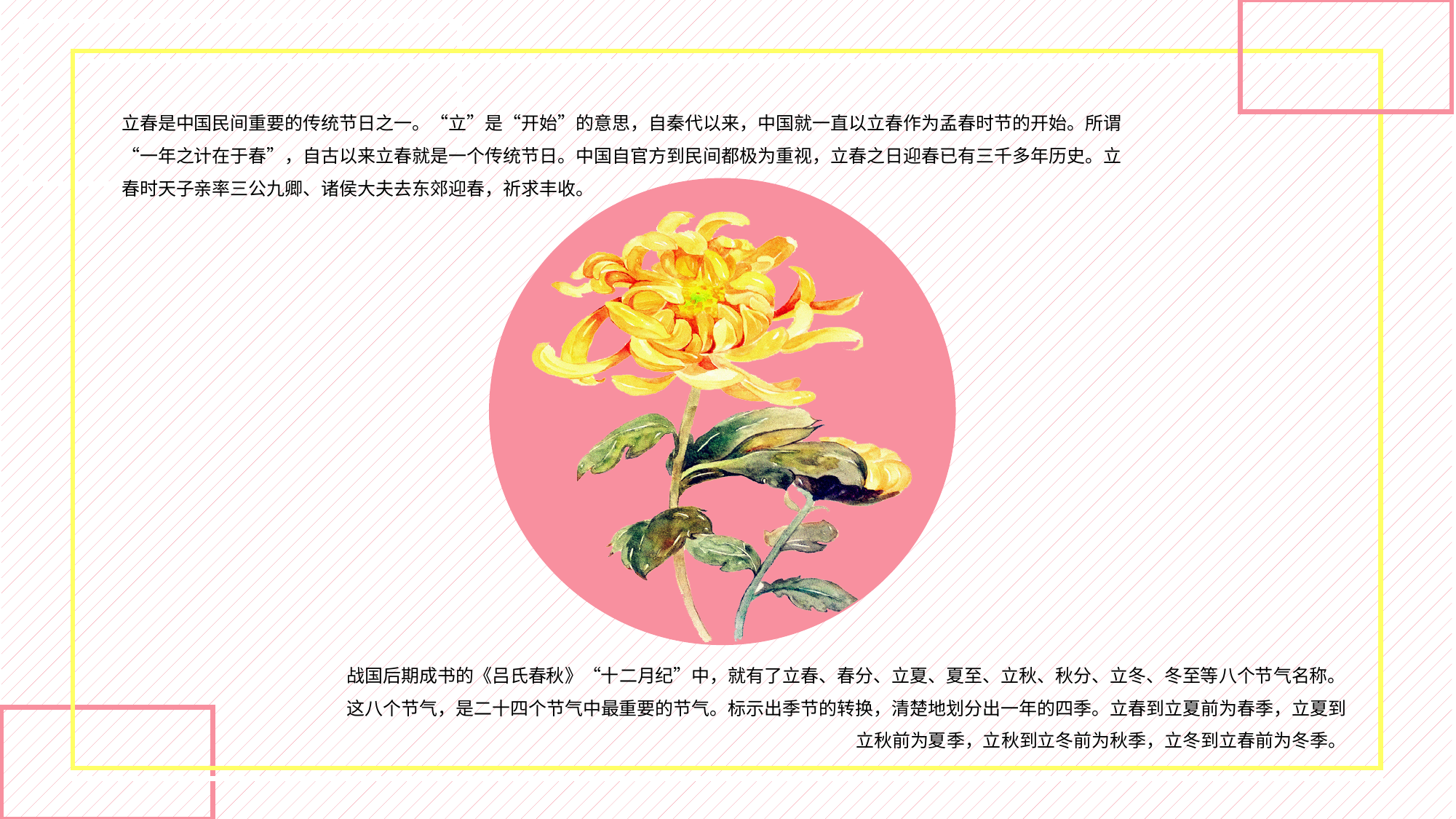

立春是中国民间重要的传统节日之一。“立”是“开始”的意思，自秦代以来，中国就一直以立春作为孟春时节的开始。所谓“一年之计在于春”，自古以来立春就是一个传统节日。中国自官方到民间都极为重视，立春之日迎春已有三千多年历史。立春时天子亲率三公九卿、诸侯大夫去东郊迎春，祈求丰收。

战国后期成书的《吕氏春秋》“十二月纪”中，就有了立春、春分、立夏、夏至、立秋、秋分、立冬、冬至等八个节气名称。这八个节气，是二十四个节气中最重要的节气。标示出季节的转换，清楚地划分出一年的四季。立春到立夏前为春季，立夏到立秋前为夏季，立秋到立冬前为秋季，立冬到立春前为冬季。